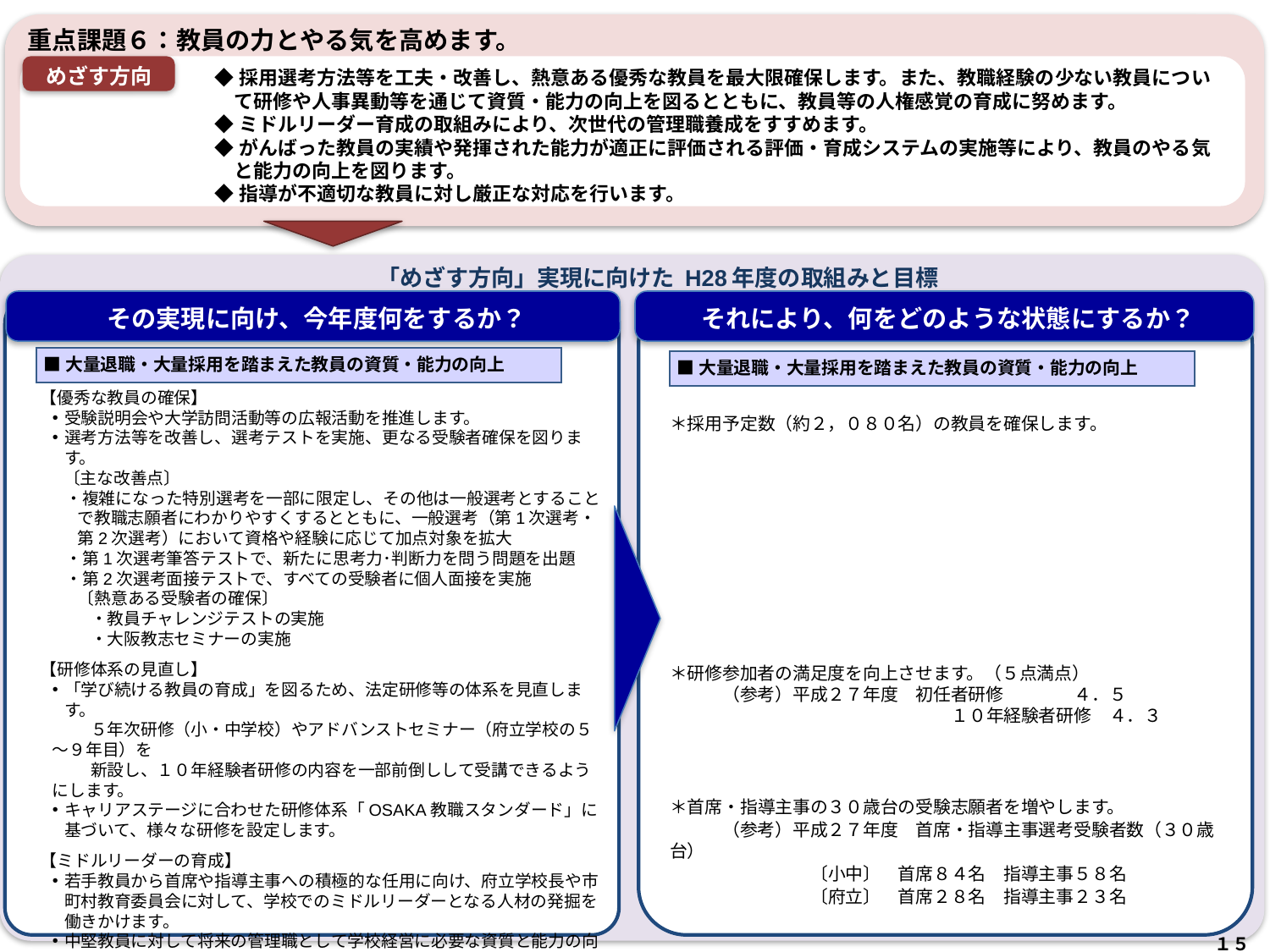

重点課題６：教員の力とやる気を高めます。
めざす方向

◆採用選考方法等を工夫・改善し、熱意ある優秀な教員を最大限確保します。また、教職経験の少ない教員につい
　て研修や人事異動等を通じて資質・能力の向上を図るとともに、教員等の人権感覚の育成に努めます。
◆ミドルリーダー育成の取組みにより、次世代の管理職養成をすすめます。
◆がんばった教員の実績や発揮された能力が適正に評価される評価・育成システムの実施等により、教員のやる気
　と能力の向上を図ります。
◆指導が不適切な教員に対し厳正な対応を行います。

　　 「めざす方向」実現に向けた H28年度の取組みと目標
その実現に向け、今年度何をするか？
それにより、何をどのような状態にするか？

■大量退職・大量採用を踏まえた教員の資質・能力の向上
■大量退職・大量採用を踏まえた教員の資質・能力の向上
【優秀な教員の確保】
受験説明会や大学訪問活動等の広報活動を推進します。
選考方法等を改善し、選考テストを実施、更なる受験者確保を図ります。
     〔主な改善点〕
・複雑になった特別選考を一部に限定し、その他は一般選考とすることで教職志願者にわかりやすくするとともに、一般選考（第1次選考・第2次選考）において資格や経験に応じて加点対象を拡大
・第1次選考筆答テストで、新たに思考力･判断力を問う問題を出題
・第2次選考面接テストで、すべての受験者に個人面接を実施
　　 〔熱意ある受験者の確保〕
　　　・教員チャレンジテストの実施
　　　・大阪教志セミナーの実施

【研修体系の見直し】
「学び続ける教員の育成」を図るため、法定研修等の体系を見直します。
　　　５年次研修（小・中学校）やアドバンストセミナー（府立学校の５～９年目）を
　　　新設し、１０年経験者研修の内容を一部前倒しして受講できるようにします。
キャリアステージに合わせた研修体系「OSAKA教職スタンダード」に基づいて、様々な研修を設定します。

【ミドルリーダーの育成】
若手教員から首席や指導主事への積極的な任用に向け、府立学校長や市町村教育委員会に対して、学校でのミドルリーダーとなる人材の発掘を働きかけます。
中堅教員に対して将来の管理職として学校経営に必要な資質と能力の向上を図るため、「小･中学校リーディング・ティーチャー養成研修」及び「府立学校リーダー養成研修」において、学校の課題解決に向けたアクションプランを作成するなど実効性のある演習を多く取り入れ、研修内容を充実させます。
＊採用予定数（約２，０８０名）の教員を確保します。

＊研修参加者の満足度を向上させます。（５点満点）
　　　（参考）平成２７年度　初任者研修　　　　４．５
　　　　　　　　　　　　　　　　１０年経験者研修　４．３

＊首席・指導主事の３０歳台の受験志願者を増やします。
　　　（参考）平成２７年度　首席・指導主事選考受験者数（３０歳台）
　　　　　　　　〔小中〕　首席８４名　指導主事５８名
　　　　　　　　〔府立〕　首席２８名　指導主事２３名

１０
１５